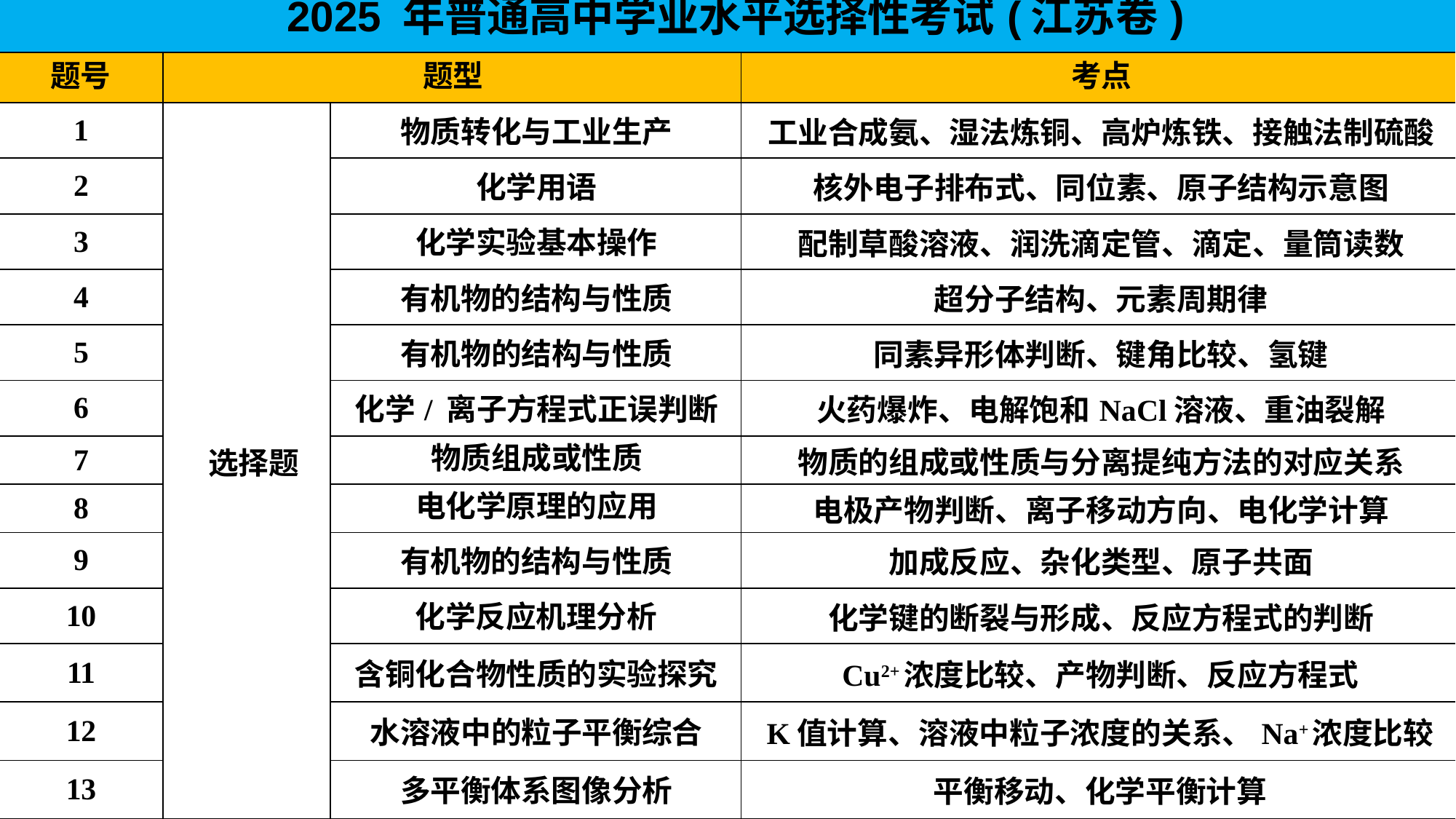

| 2025 年普通高中学业水平选择性考试(江苏卷) |  |  |  |
| --- | --- | --- | --- |
| 题号 | 题型 |  | 考点 |
| 1 | 选择题 | 物质转化与工业生产 | 工业合成氨、湿法炼铜、高炉炼铁、接触法制硫酸 |
| 2 |  | 化学用语 | 核外电子排布式、同位素、原子结构示意图 |
| 3 |  | 化学实验基本操作 | 配制草酸溶液、润洗滴定管、滴定、量筒读数 |
| 4 |  | 有机物的结构与性质 | 超分子结构、元素周期律 |
| 5 |  | 有机物的结构与性质 | 同素异形体判断、键角比较、氢键 |
| 6 |  | 化学/ 离子方程式正误判断 | 火药爆炸、电解饱和NaCl溶液、重油裂解 |
| 7 |  | 物质组成或性质 | 物质的组成或性质与分离提纯方法的对应关系 |
| 8 |  | 电化学原理的应用 | 电极产物判断、离子移动方向、电化学计算 |
| 9 |  | 有机物的结构与性质 | 加成反应、杂化类型、原子共面 |
| 10 |  | 化学反应机理分析 | 化学键的断裂与形成、反应方程式的判断 |
| 11 |  | 含铜化合物性质的实验探究 | Cu2+浓度比较、产物判断、反应方程式 |
| 12 |  | 水溶液中的粒子平衡综合 | K值计算、溶液中粒子浓度的关系、Na+浓度比较 |
| 13 |  | 多平衡体系图像分析 | 平衡移动、化学平衡计算 |